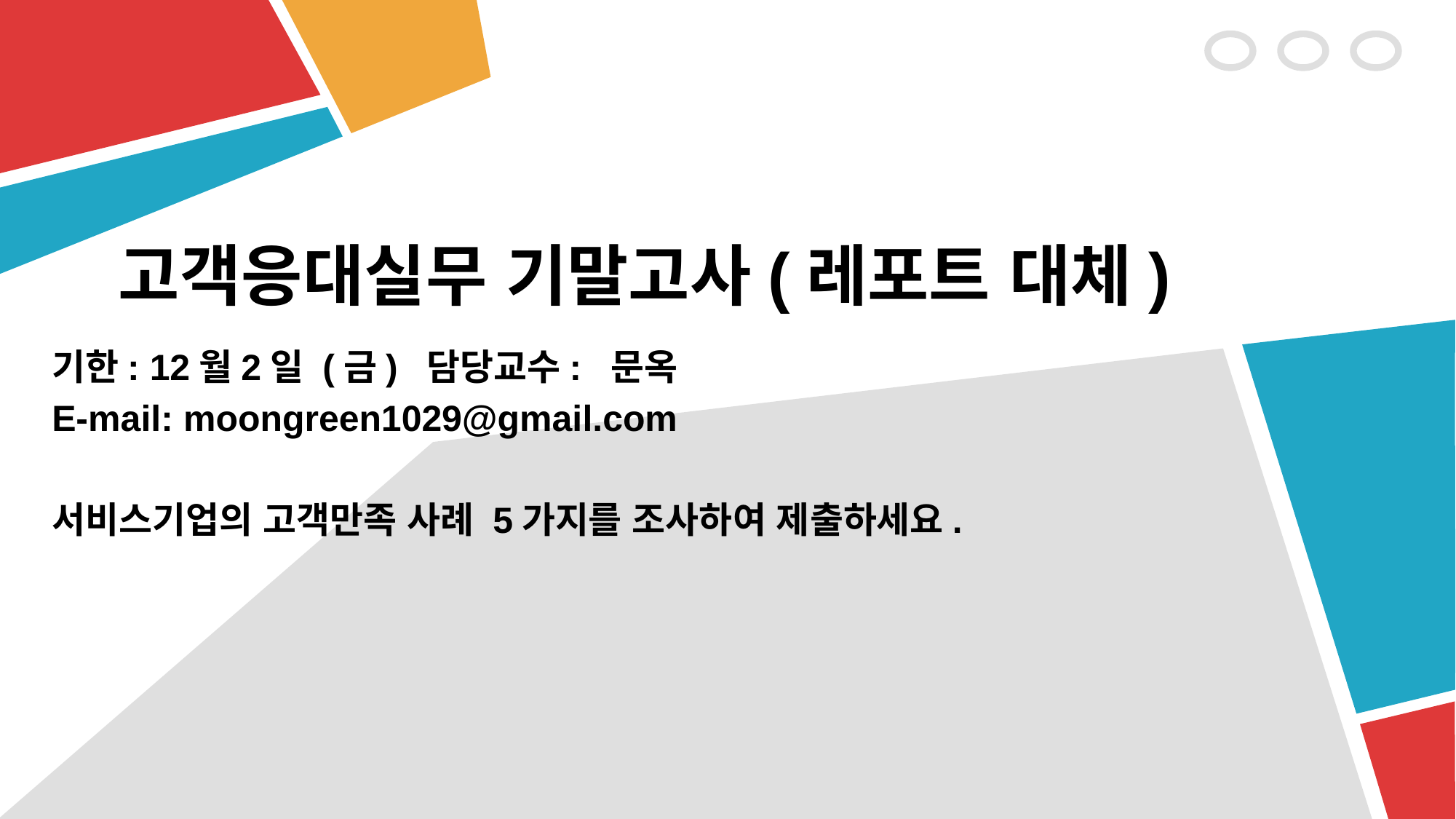

# 고객응대실무 기말고사(레포트 대체)
기한: 12월2일 (금)  담당교수:  문옥
E-mail: moongreen1029@gmail.com

서비스기업의 고객만족 사례 5가지를 조사하여 제출하세요.